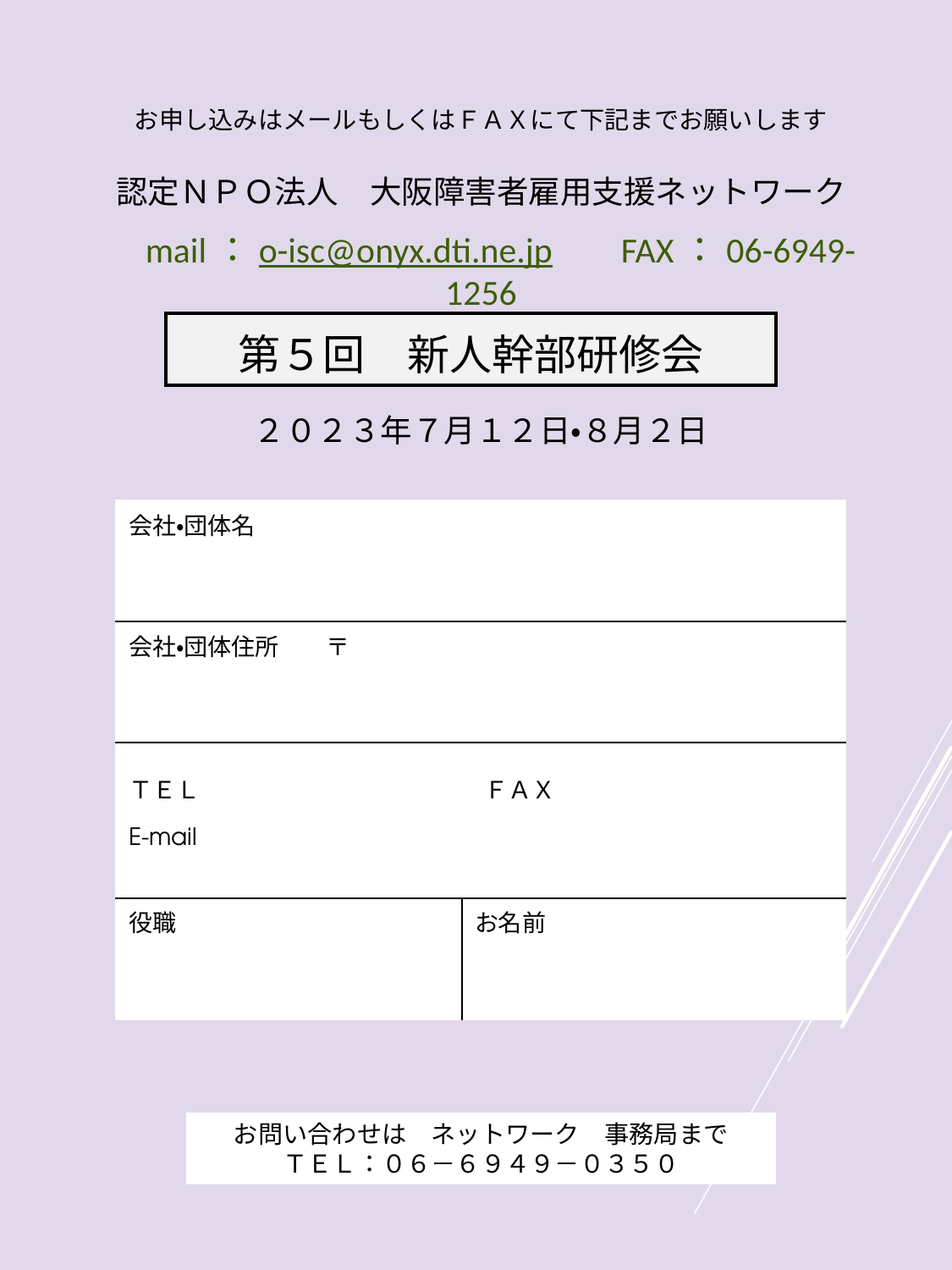

お申し込みはメールもしくはＦＡＸにて下記までお願いします

認定ＮＰＯ法人　大阪障害者雇用支援ネットワーク

　mail：o-isc@onyx.dti.ne.jp  　FAX：06-6949-1256
第５回　新人幹部研修会
２０２３年７月１２日・８月２日
| 会社・団体名 |  |
| --- | --- |
| 会社・団体住所　　〒 |  |
| ＴＥＬ　　　　　　　　　　　　ＦＡＸ E-mail |  |
| 役職 | お名前 |
お問い合わせは　ネットワーク　事務局まで
ＴＥＬ：０６－６９４９－０３５０